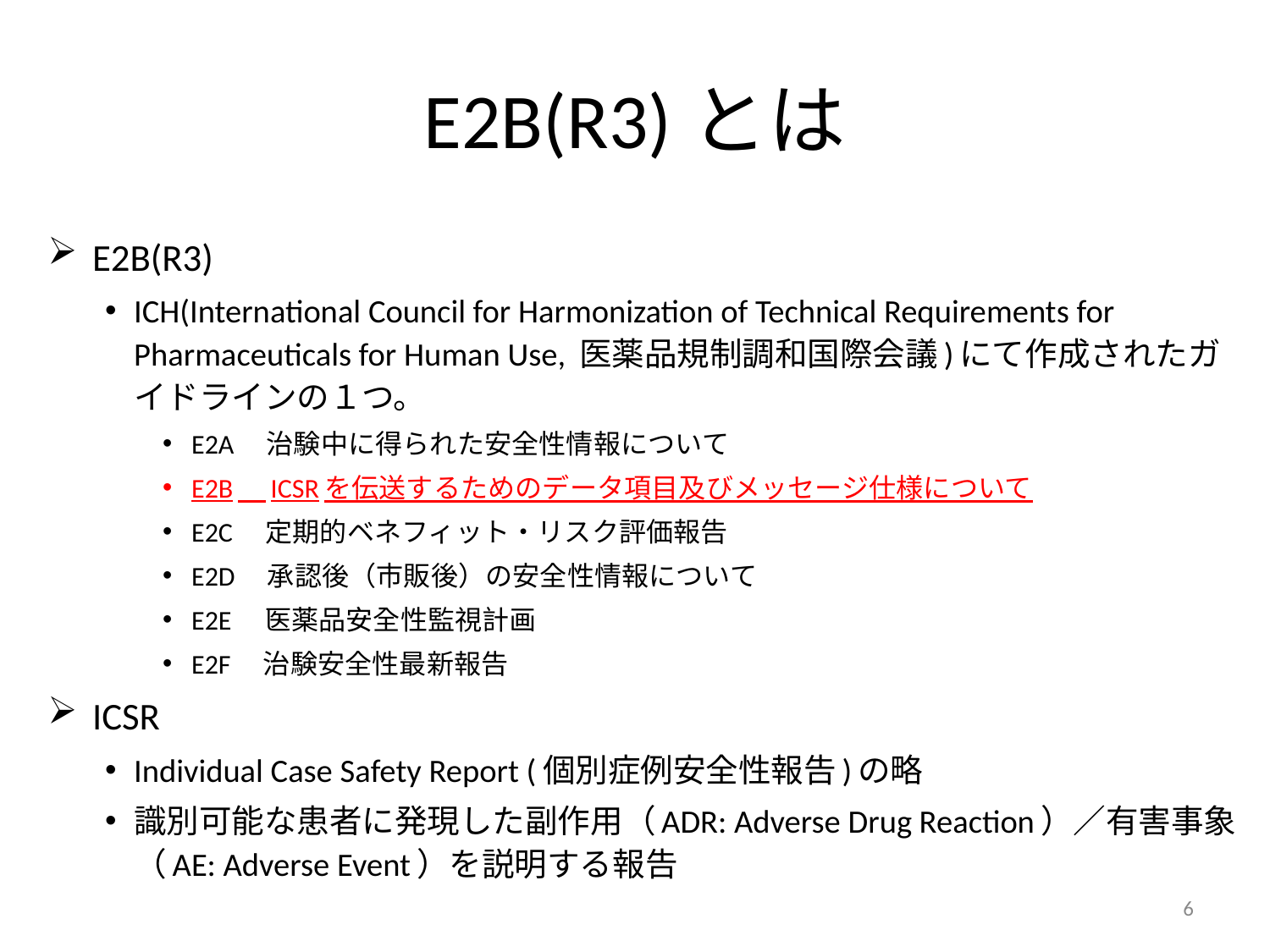

# E2B(R3)とは
E2B(R3)
ICH(International Council for Harmonization of Technical Requirements for Pharmaceuticals for Human Use, 医薬品規制調和国際会議)にて作成されたガイドラインの１つ。
E2A　治験中に得られた安全性情報について
E2B　ICSRを伝送するためのデータ項目及びメッセージ仕様について
E2C　定期的ベネフィット・リスク評価報告
E2D　承認後（市販後）の安全性情報について
E2E　医薬品安全性監視計画
E2F　治験安全性最新報告
ICSR
Individual Case Safety Report (個別症例安全性報告)の略
識別可能な患者に発現した副作用（ADR: Adverse Drug Reaction）／有害事象 （AE: Adverse Event）を説明する報告

6